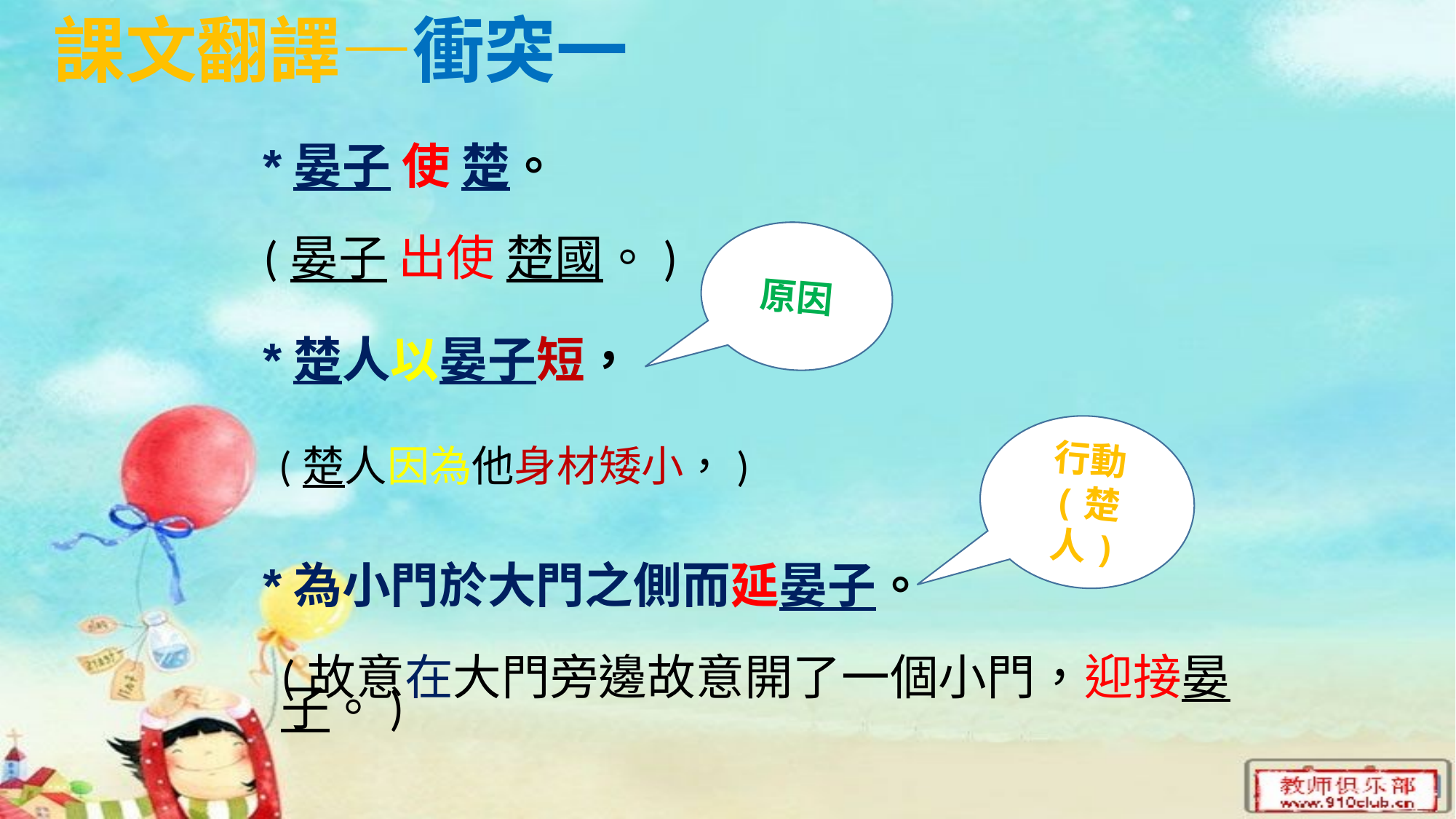

# 課文翻譯—衝突一
*晏子 使 楚。
 (晏子 出使 楚國。)
原因
*楚人以晏子短，
行動
(楚人)
(楚人因為他身材矮小，)
*為小門於大門之側而延晏子。
(故意在大門旁邊故意開了一個小門，迎接晏子。)